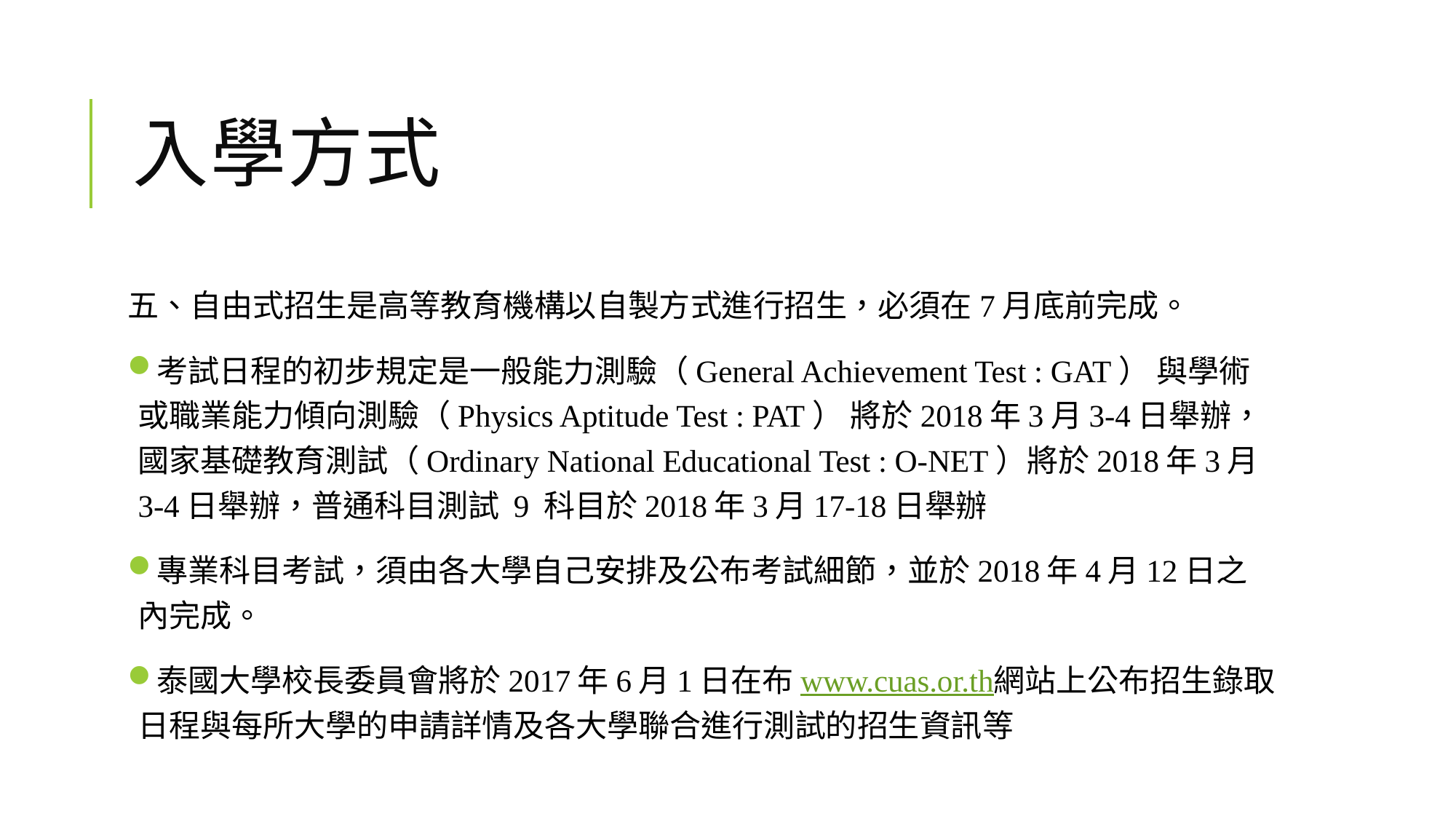

# 入學方式
五、自由式招生是高等教育機構以自製方式進行招生，必須在7月底前完成。
考試日程的初步規定是一般能力測驗（General Achievement Test : GAT） 與學術或職業能力傾向測驗（Physics Aptitude Test : PAT） 將於2018年3月3-4日舉辦，國家基礎教育測試（Ordinary National Educational Test : O-NET）將於2018年3月3-4日舉辦，普通科目測試 9 科目於2018年3月17-18日舉辦
專業科目考試，須由各大學自己安排及公布考試細節，並於2018年4月12日之內完成。
泰國大學校長委員會將於2017年6月1日在布www.cuas.or.th網站上公布招生錄取日程與每所大學的申請詳情及各大學聯合進行測試的招生資訊等